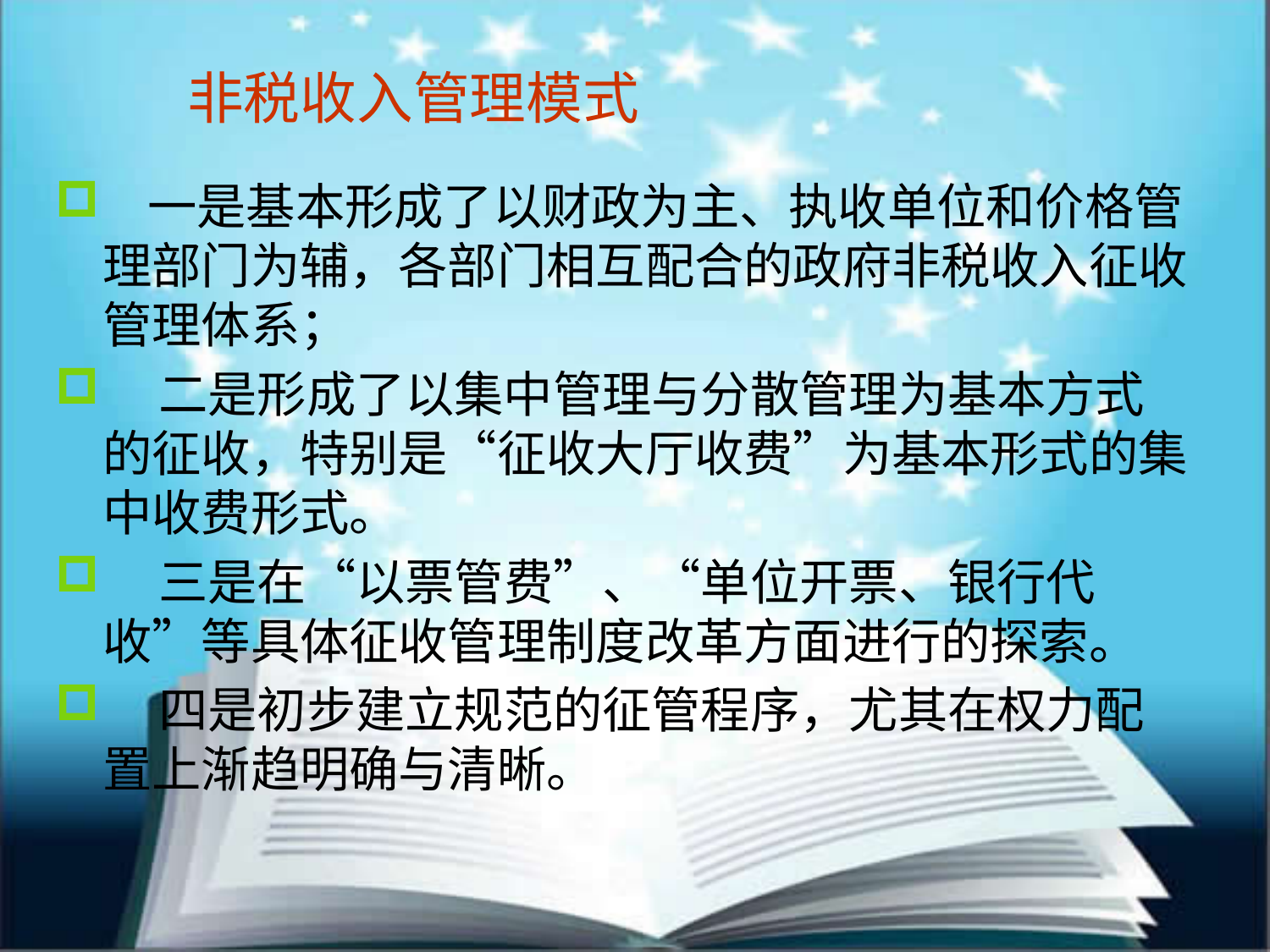

非税收入管理模式
   一是基本形成了以财政为主、执收单位和价格管理部门为辅，各部门相互配合的政府非税收入征收管理体系；
    二是形成了以集中管理与分散管理为基本方式的征收，特别是“征收大厅收费”为基本形式的集中收费形式。
    三是在“以票管费”、“单位开票、银行代收”等具体征收管理制度改革方面进行的探索。
    四是初步建立规范的征管程序，尤其在权力配置上渐趋明确与清晰。